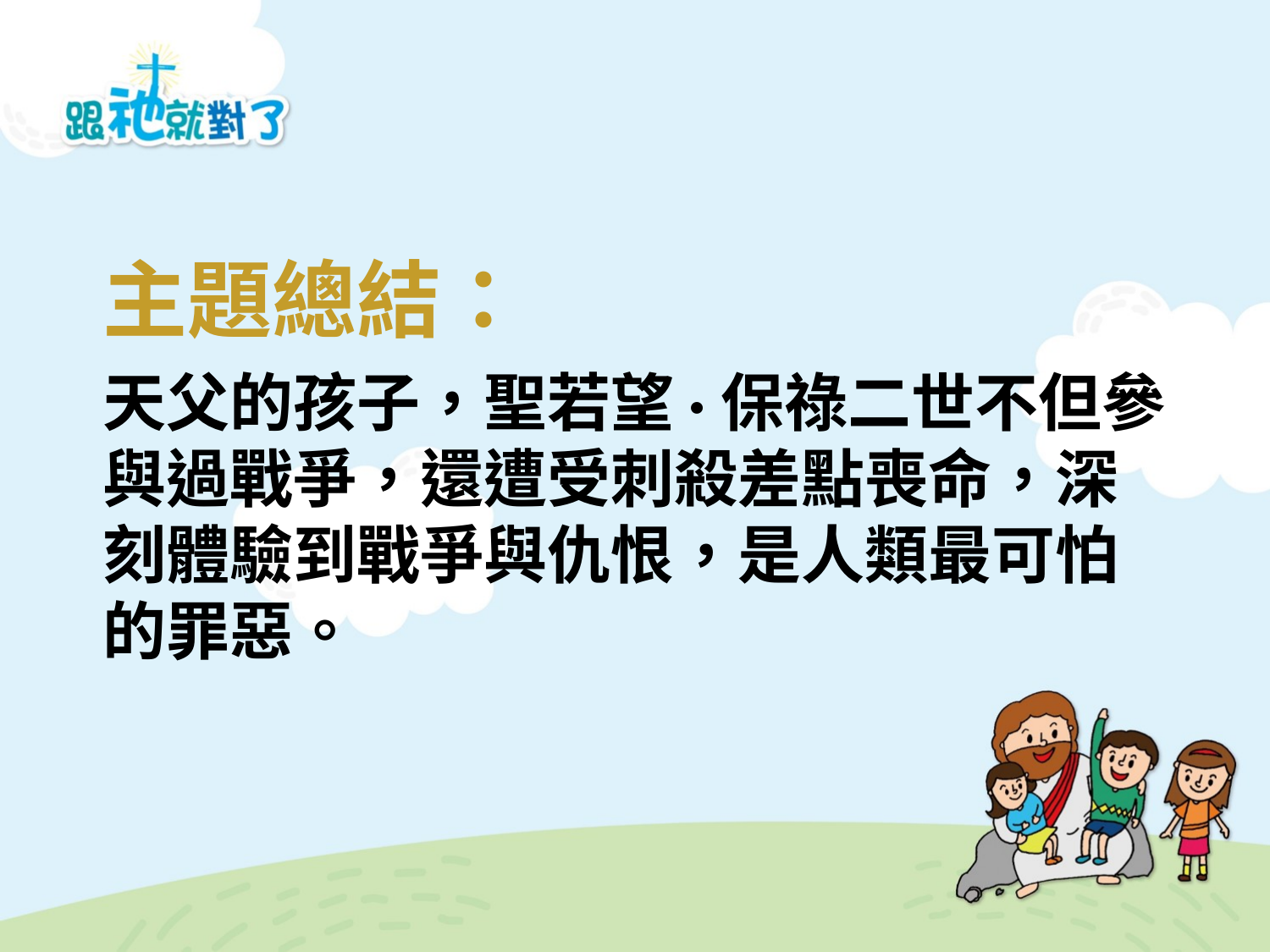

主題總結：
天父的孩子，聖若望·保祿二世不但參與過戰爭，還遭受刺殺差點喪命，深刻體驗到戰爭與仇恨，是人類最可怕的罪惡。